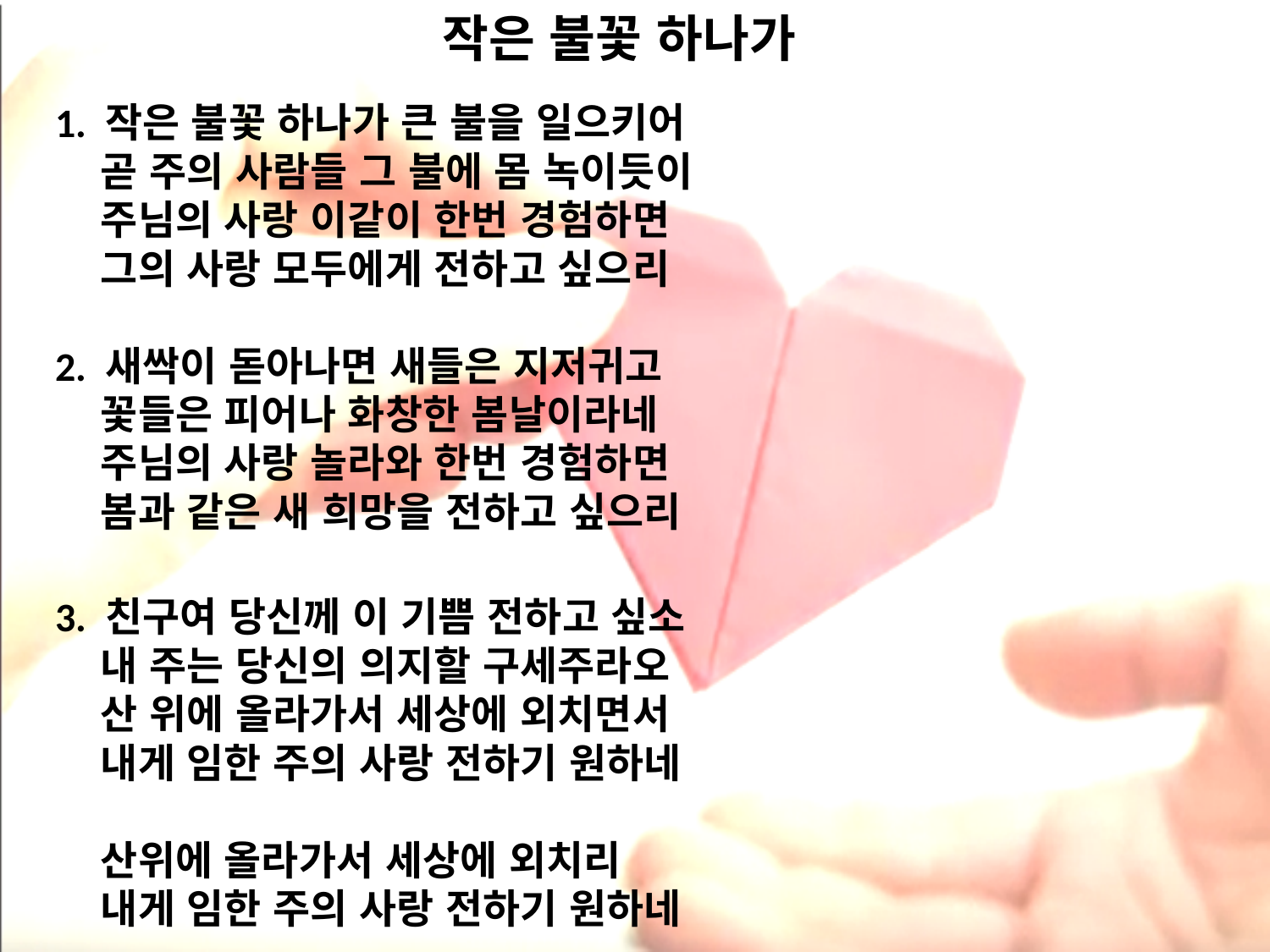

# 작은 불꽃 하나가
1. 작은 불꽃 하나가 큰 불을 일으키어
    곧 주의 사람들 그 불에 몸 녹이듯이
    주님의 사랑 이같이 한번 경험하면
    그의 사랑 모두에게 전하고 싶으리
2. 새싹이 돋아나면 새들은 지저귀고
    꽃들은 피어나 화창한 봄날이라네
    주님의 사랑 놀라와 한번 경험하면
    봄과 같은 새 희망을 전하고 싶으리
3. 친구여 당신께 이 기쁨 전하고 싶소
    내 주는 당신의 의지할 구세주라오
    산 위에 올라가서 세상에 외치면서
    내게 임한 주의 사랑 전하기 원하네
    산위에 올라가서 세상에 외치리
    내게 임한 주의 사랑 전하기 원하네